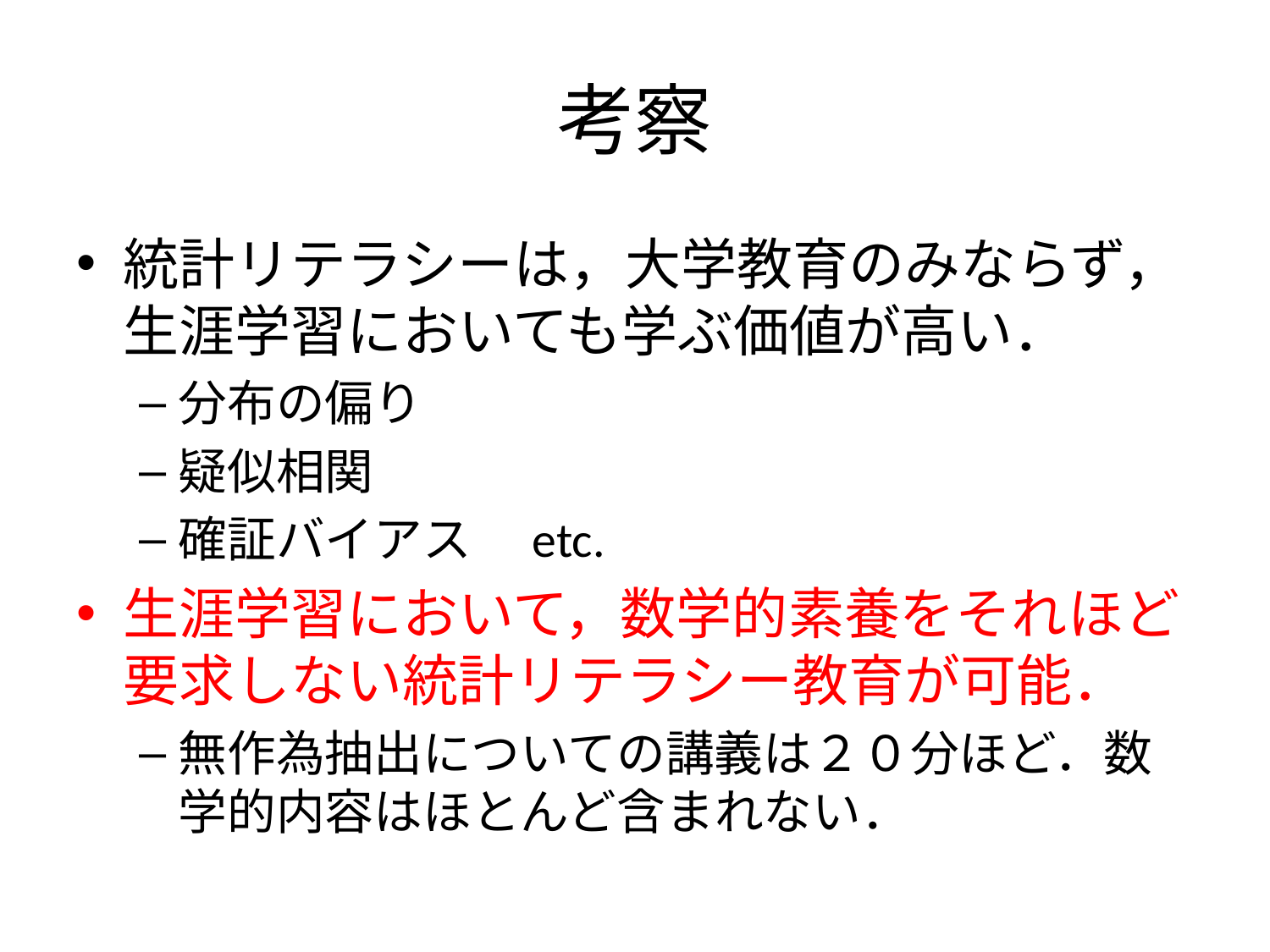

# 考察
統計リテラシーは，大学教育のみならず，生涯学習においても学ぶ価値が高い．
分布の偏り
疑似相関
確証バイアス　etc.
生涯学習において，数学的素養をそれほど要求しない統計リテラシー教育が可能．
無作為抽出についての講義は２０分ほど．数学的内容はほとんど含まれない．